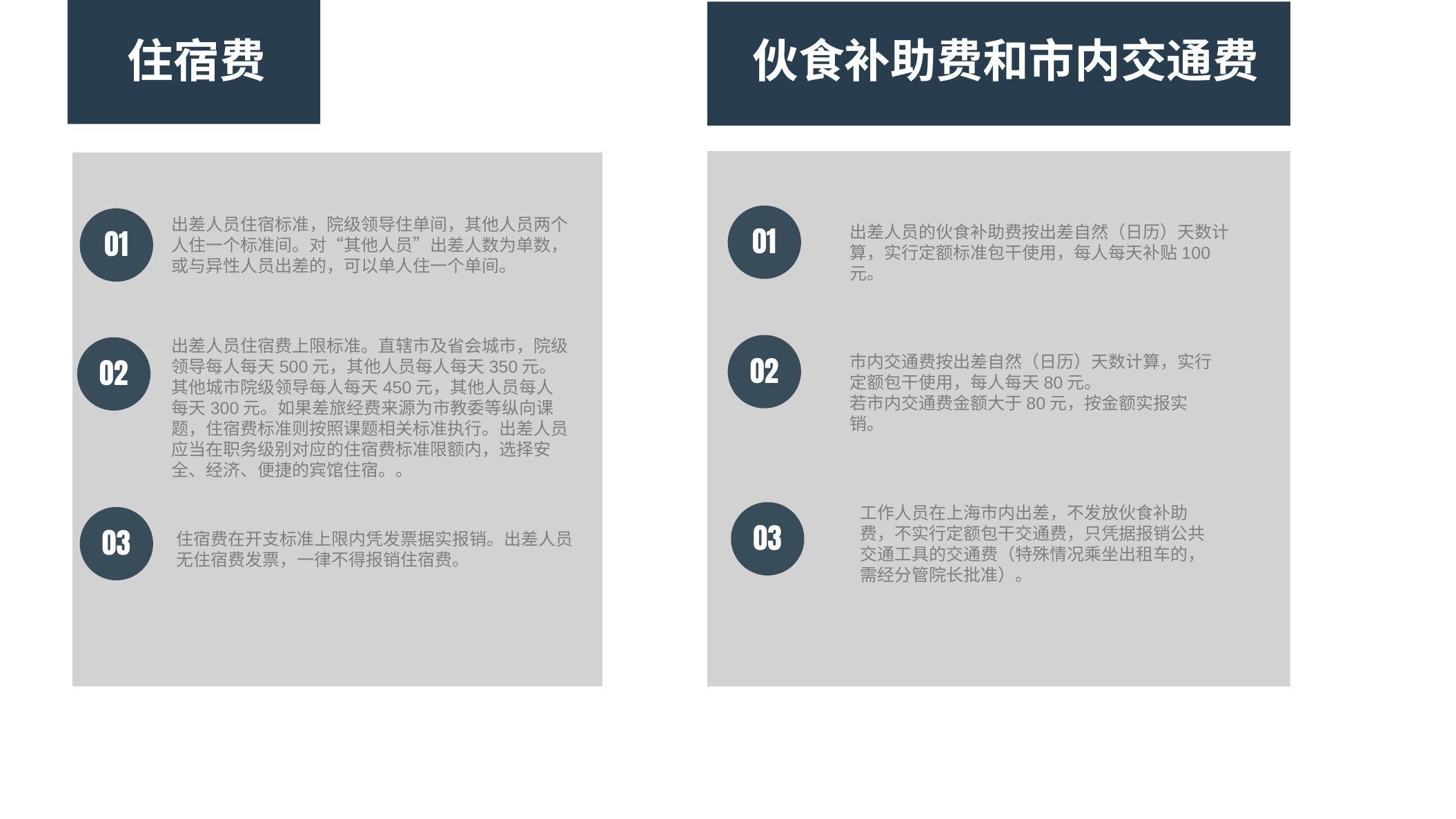

住宿费
伙食补助费和市内交通费

01
01
出差人员住宿标准，院级领导住单间，其他人员两个人住一个标准间。对“其他人员”出差人数为单数，或与异性人员出差的，可以单人住一个单间。
出差人员的伙食补助费按出差自然（日历）天数计算，实行定额标准包干使用，每人每天补贴100元。
出差人员住宿费上限标准。直辖市及省会城市，院级领导每人每天500元，其他人员每人每天350元。其他城市院级领导每人每天450元，其他人员每人每天300元。如果差旅经费来源为市教委等纵向课题，住宿费标准则按照课题相关标准执行。出差人员应当在职务级别对应的住宿费标准限额内，选择安全、经济、便捷的宾馆住宿。。
02
02
市内交通费按出差自然（日历）天数计算，实行定额包干使用，每人每天80元。
若市内交通费金额大于80元，按金额实报实销。
工作人员在上海市内出差，不发放伙食补助费，不实行定额包干交通费，只凭据报销公共交通工具的交通费（特殊情况乘坐出租车的，需经分管院长批准）。
03
03
住宿费在开支标准上限内凭发票据实报销。出差人员无住宿费发票，一律不得报销住宿费。